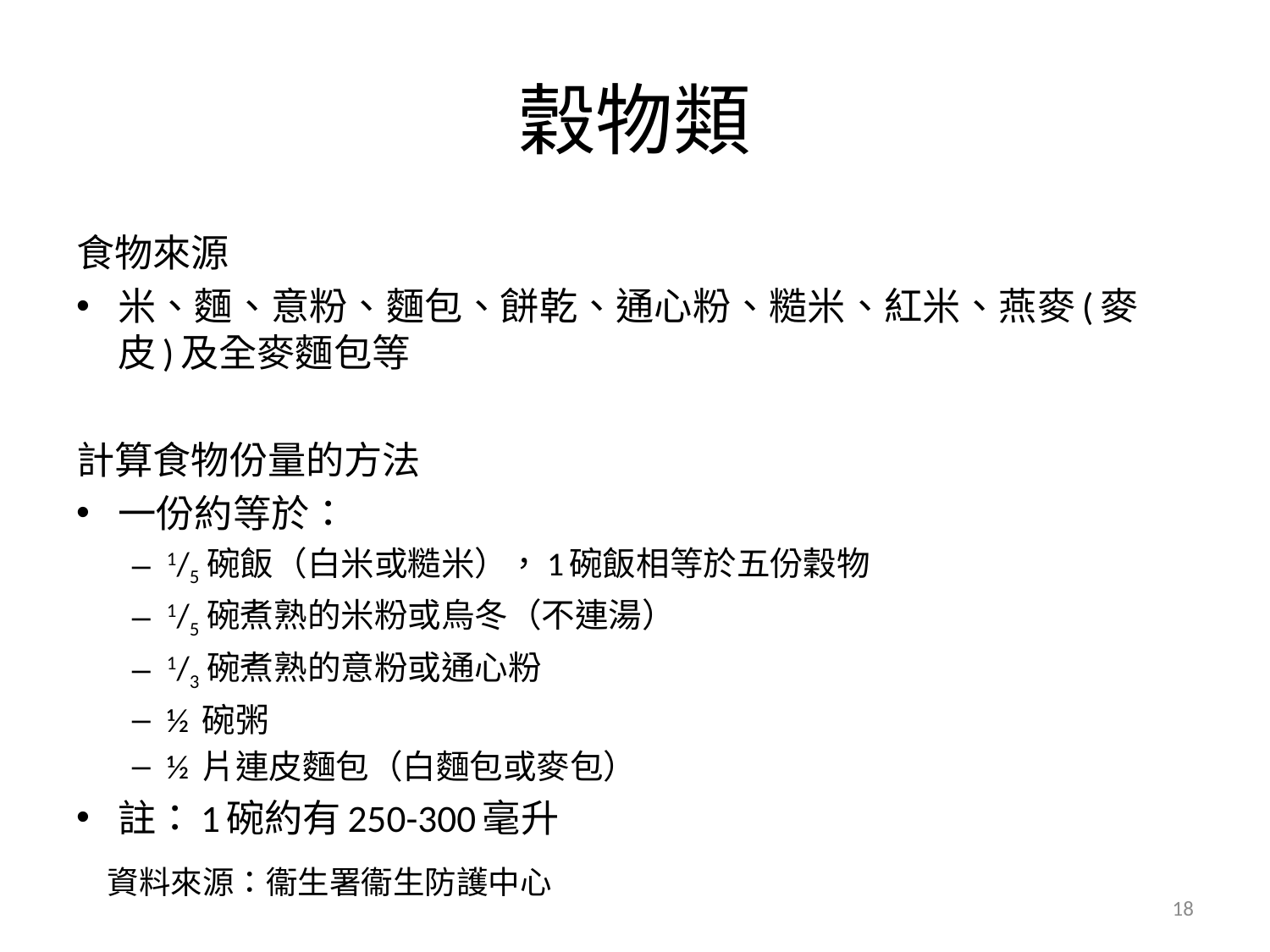

# 穀物類
食物來源
米、麵、意粉、麵包、餅乾、通心粉、糙米、紅米、燕麥(麥皮)及全麥麵包等

計算食物份量的方法
一份約等於：
1/5 碗飯（白米或糙米），1碗飯相等於五份穀物
1/5 碗煮熟的米粉或烏冬（不連湯）
1/3 碗煮熟的意粉或通心粉
½ 碗粥
½ 片連皮麵包（白麵包或麥包）
註：1碗約有250-300毫升
資料來源：衞生署衞生防護中心
18